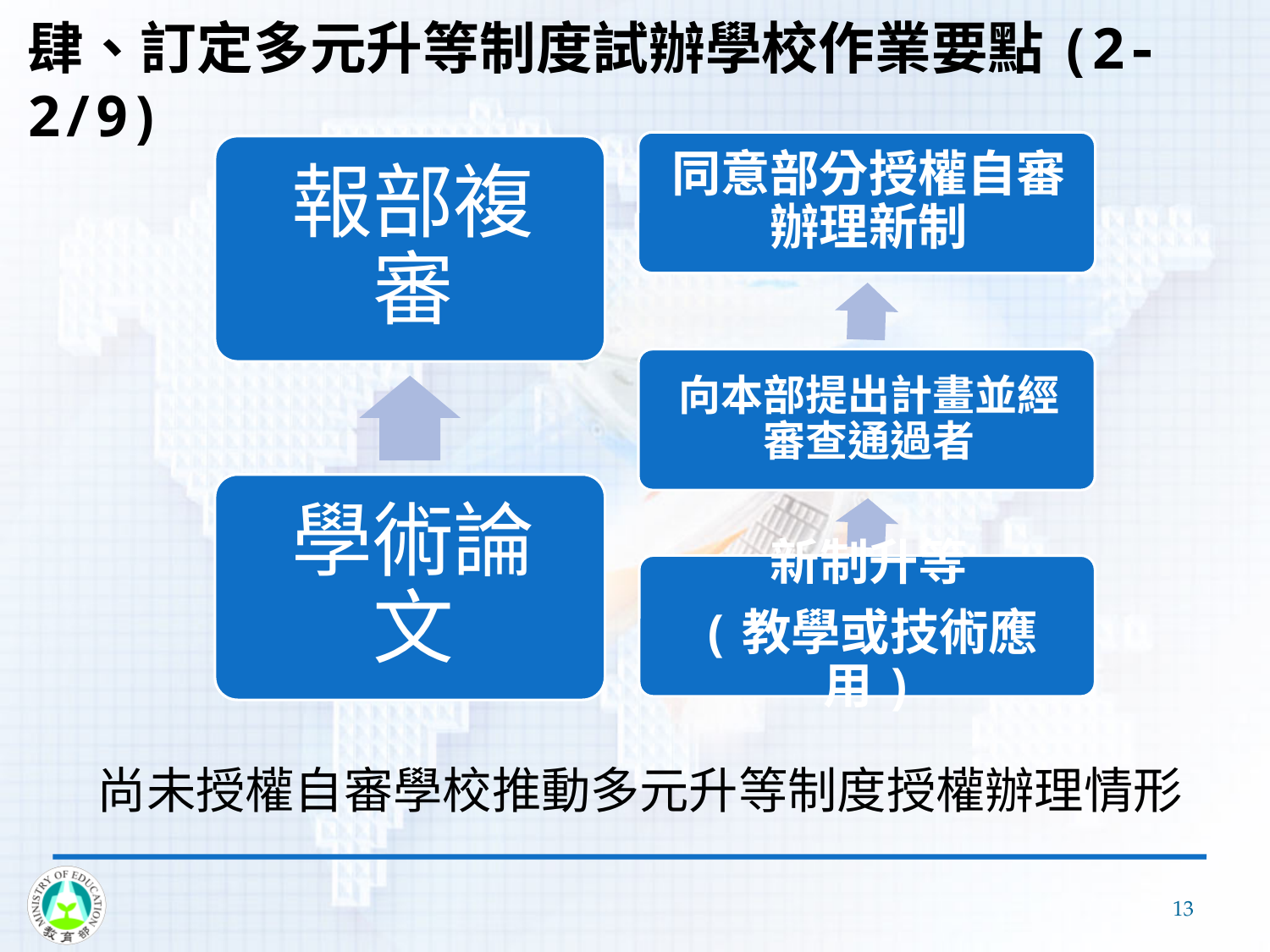

肆、訂定多元升等制度試辦學校作業要點(2-2/9)
同意部分授權自審辦理新制

向本部提出計畫並經審查通過者

新制升等
(教學或技術應用)
報部複審

學術論文
尚未授權自審學校推動多元升等制度授權辦理情形
13